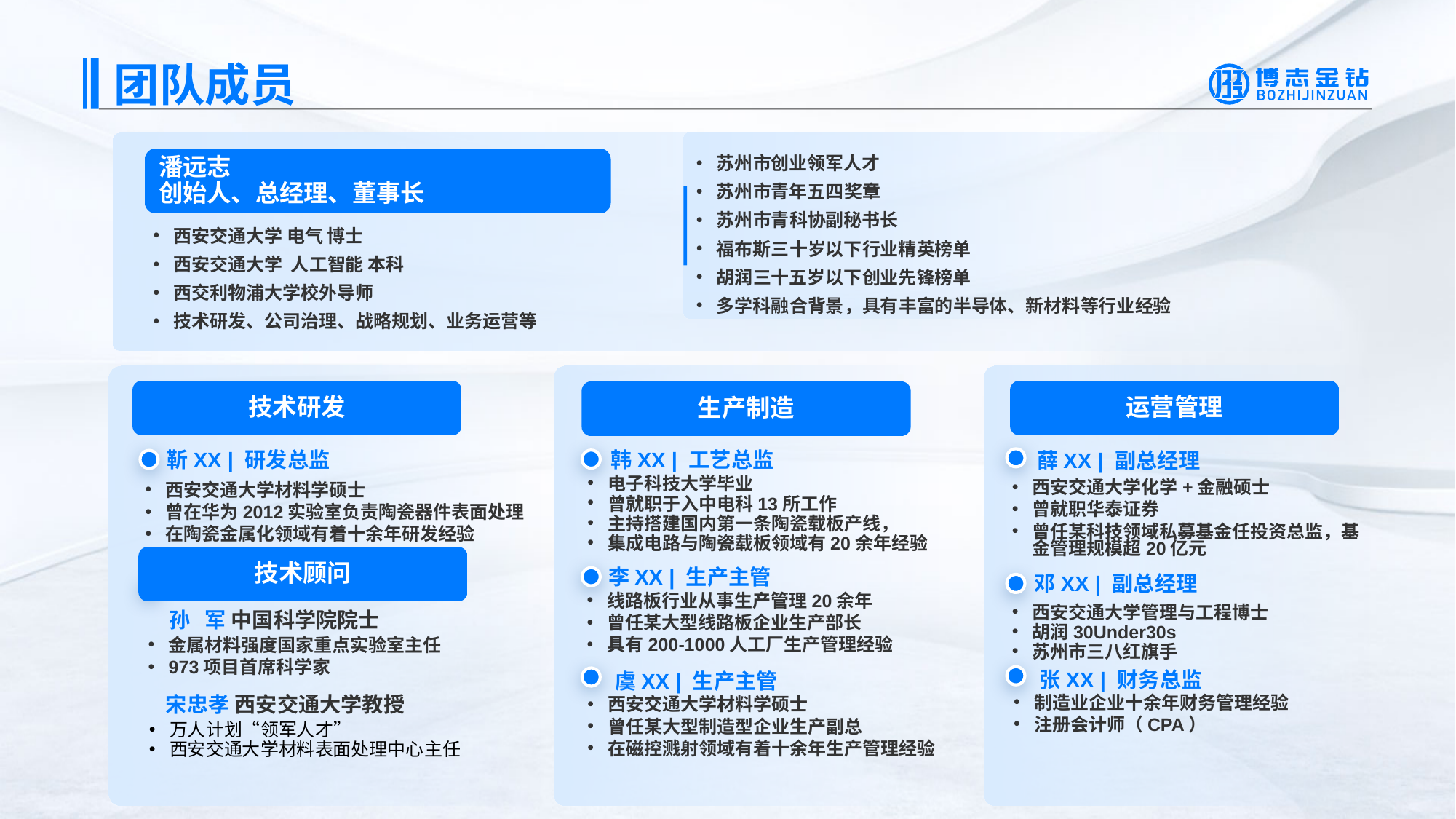

团队成员

苏州市创业领军人才
苏州市青年五四奖章
苏州市青科协副秘书长
福布斯三十岁以下行业精英榜单
胡润三十五岁以下创业先锋榜单
多学科融合背景，具有丰富的半导体、新材料等行业经验
潘远志
创始人、总经理、董事长
西安交通大学 电气 博士
西安交通大学  人工智能 本科
西交利物浦大学校外导师
技术研发、公司治理、战略规划、业务运营等

技术研发
运营管理
生产制造
韩XX | 工艺总监
靳XX | 研发总监
西安交通大学材料学硕士
曾在华为2012实验室负责陶瓷器件表面处理
在陶瓷金属化领域有着十余年研发经验
 薛XX | 副总经理

邓XX | 副总经理

西安交通大学管理与工程博士
胡润30Under30s
苏州市三八红旗手
张XX | 财务总监
制造业企业十余年财务管理经验
注册会计师（CPA）

电子科技大学毕业
曾就职于入中电科13所工作
主持搭建国内第一条陶瓷载板产线，
集成电路与陶瓷载板领域有20余年经验
西安交通大学化学+金融硕士
曾就职华泰证券
曾任某科技领域私募基金任投资总监，基金管理规模超20亿元
技术顾问
李XX | 生产主管
线路板行业从事生产管理20余年
曾任某大型线路板企业生产部长
具有200-1000人工厂生产管理经验

技术顾问委员会

孙   军 中国科学院院士
金属材料强度国家重点实验室主任
973项目首席科学家
虞XX | 生产主管
西安交通大学材料学硕士
曾任某大型制造型企业生产副总
在磁控溅射领域有着十余年生产管理经验

宋忠孝 西安交通大学教授
万人计划“领军人才”
西安交通大学材料表面处理中心主任